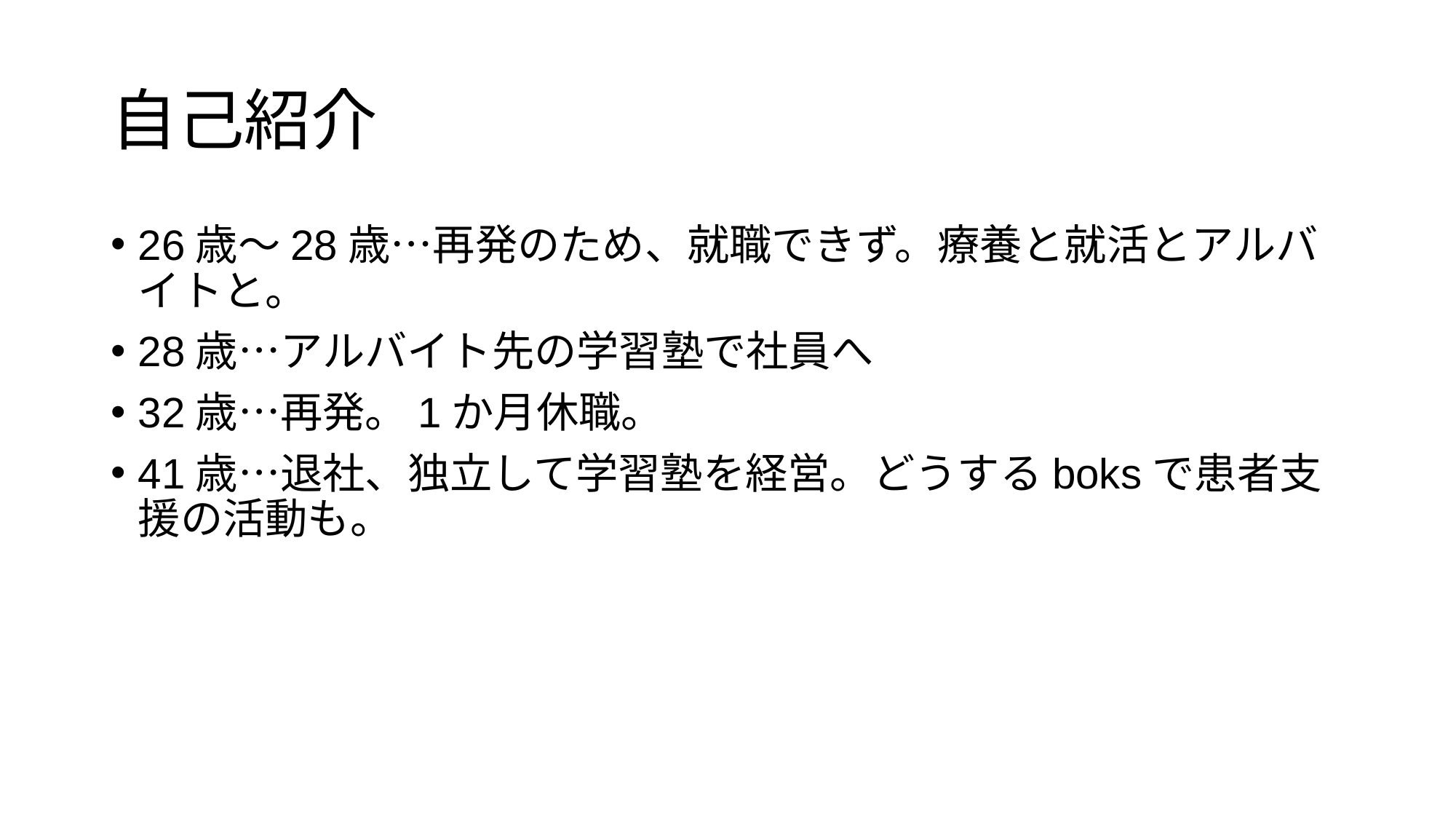

# 自己紹介
26歳～28歳…再発のため、就職できず。療養と就活とアルバイトと。
28歳…アルバイト先の学習塾で社員へ
32歳…再発。1か月休職。
41歳…退社、独立して学習塾を経営。どうするboksで患者支援の活動も。